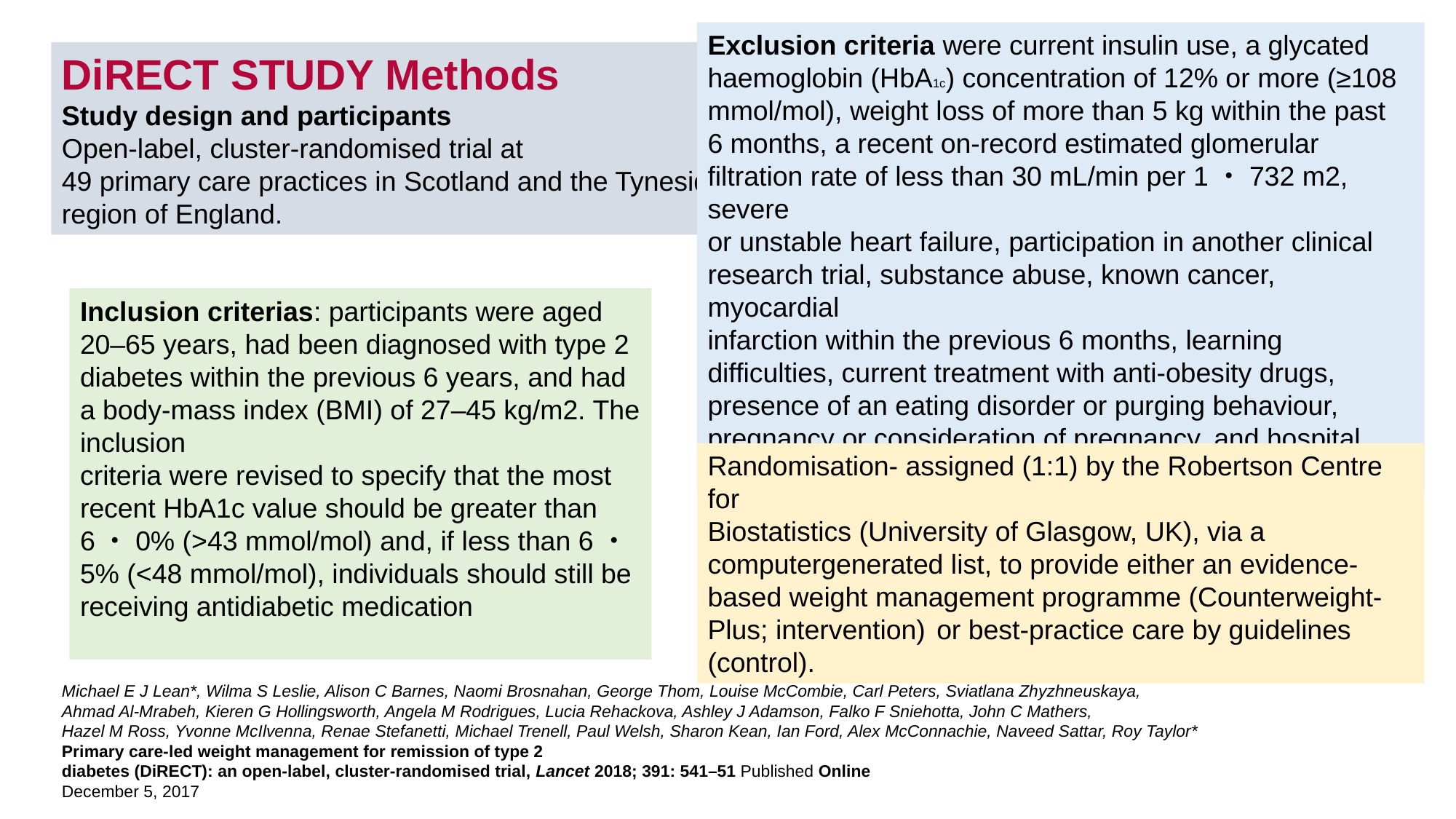

Exclusion criteria were current insulin use, a glycated
haemoglobin (HbA1c) concentration of 12% or more (≥108
mmol/mol), weight loss of more than 5 kg within the past
6 months, a recent on-record estimated glomerular
filtration rate of less than 30 mL/min per 1・732 m2, severe
or unstable heart failure, participation in another clinical
research trial, substance abuse, known cancer, myocardial
infarction within the previous 6 months, learning
difficulties, current treatment with anti-obesity drugs,
presence of an eating disorder or purging behaviour,
pregnancy or consideration of pregnancy, and hospital
admission for depression or use of antipsychotic drugs.
DiRECT STUDY Methods
Study design and participants
Open-label, cluster-randomised trial at
49 primary care practices in Scotland and the Tyneside
region of England.
Inclusion criterias: participants were aged 20–65 years, had been diagnosed with type 2 diabetes within the previous 6 years, and had a body-mass index (BMI) of 27–45 kg/m2. The inclusion
criteria were revised to specify that the most recent HbA1c value should be greater than 6・0% (>43 mmol/mol) and, if less than 6・5% (<48 mmol/mol), individuals should still be receiving antidiabetic medication

Randomisation- assigned (1:1) by the Robertson Centre for
Biostatistics (University of Glasgow, UK), via a computergenerated list, to provide either an evidence-based weight management programme (Counterweight-Plus; intervention)  or best-practice care by guidelines (control).
Michael E J Lean*, Wilma S Leslie, Alison C Barnes, Naomi Brosnahan, George Thom, Louise McCombie, Carl Peters, Sviatlana Zhyzhneuskaya,
Ahmad Al-Mrabeh, Kieren G Hollingsworth, Angela M Rodrigues, Lucia Rehackova, Ashley J Adamson, Falko F Sniehotta, John C Mathers,
Hazel M Ross, Yvonne McIlvenna, Renae Stefanetti, Michael Trenell, Paul Welsh, Sharon Kean, Ian Ford, Alex McConnachie, Naveed Sattar, Roy Taylor*
Primary care-led weight management for remission of type 2
diabetes (DiRECT): an open-label, cluster-randomised trial, Lancet 2018; 391: 541–51 Published Online
December 5, 2017